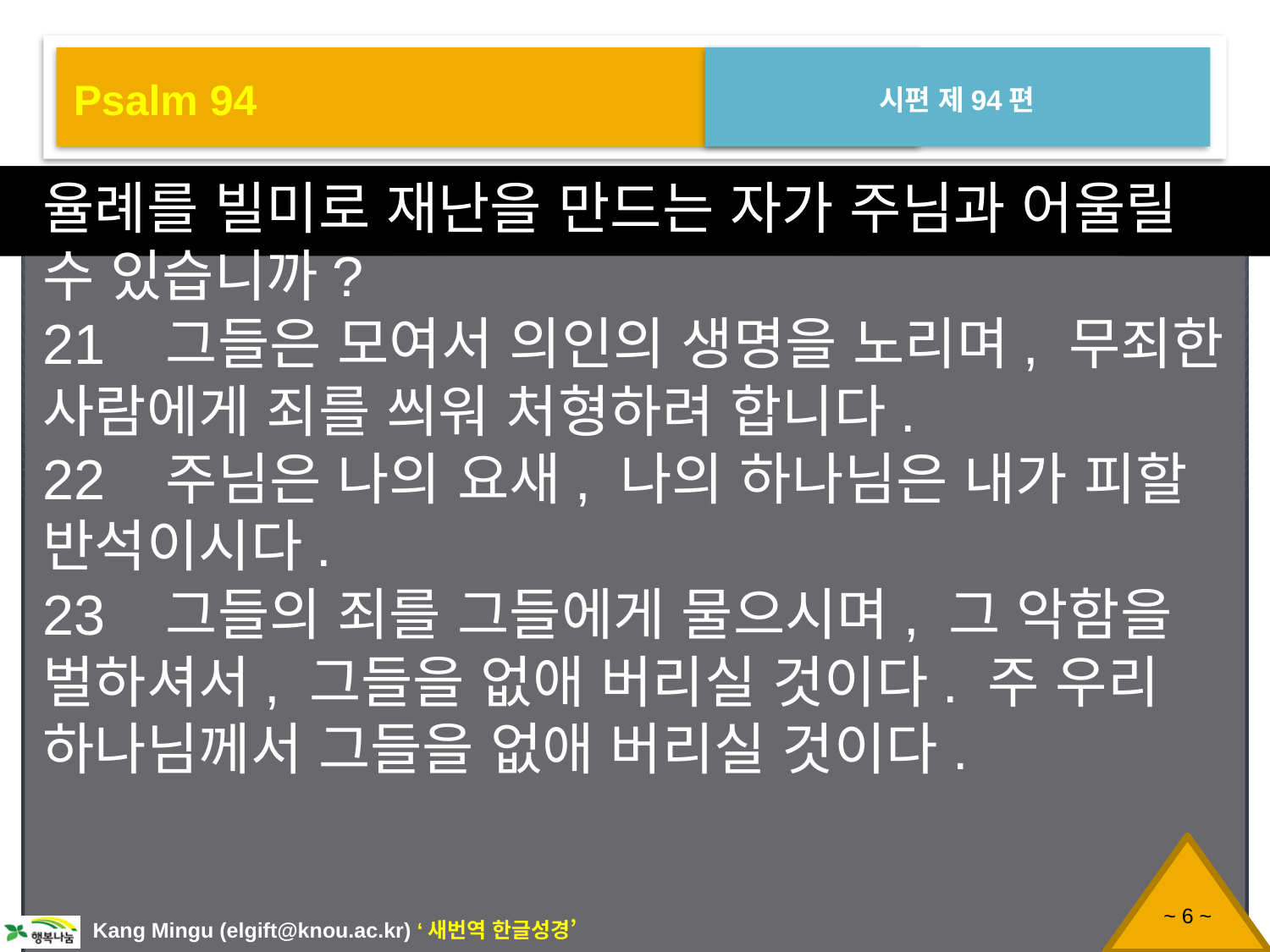

Psalm 94
시편 제94편
율례를 빌미로 재난을 만드는 자가 주님과 어울릴 수 있습니까?
21   그들은 모여서 의인의 생명을 노리며, 무죄한 사람에게 죄를 씌워 처형하려 합니다.
22   주님은 나의 요새, 나의 하나님은 내가 피할 반석이시다.
23   그들의 죄를 그들에게 물으시며, 그 악함을 벌하셔서, 그들을 없애 버리실 것이다. 주 우리 하나님께서 그들을 없애 버리실 것이다.